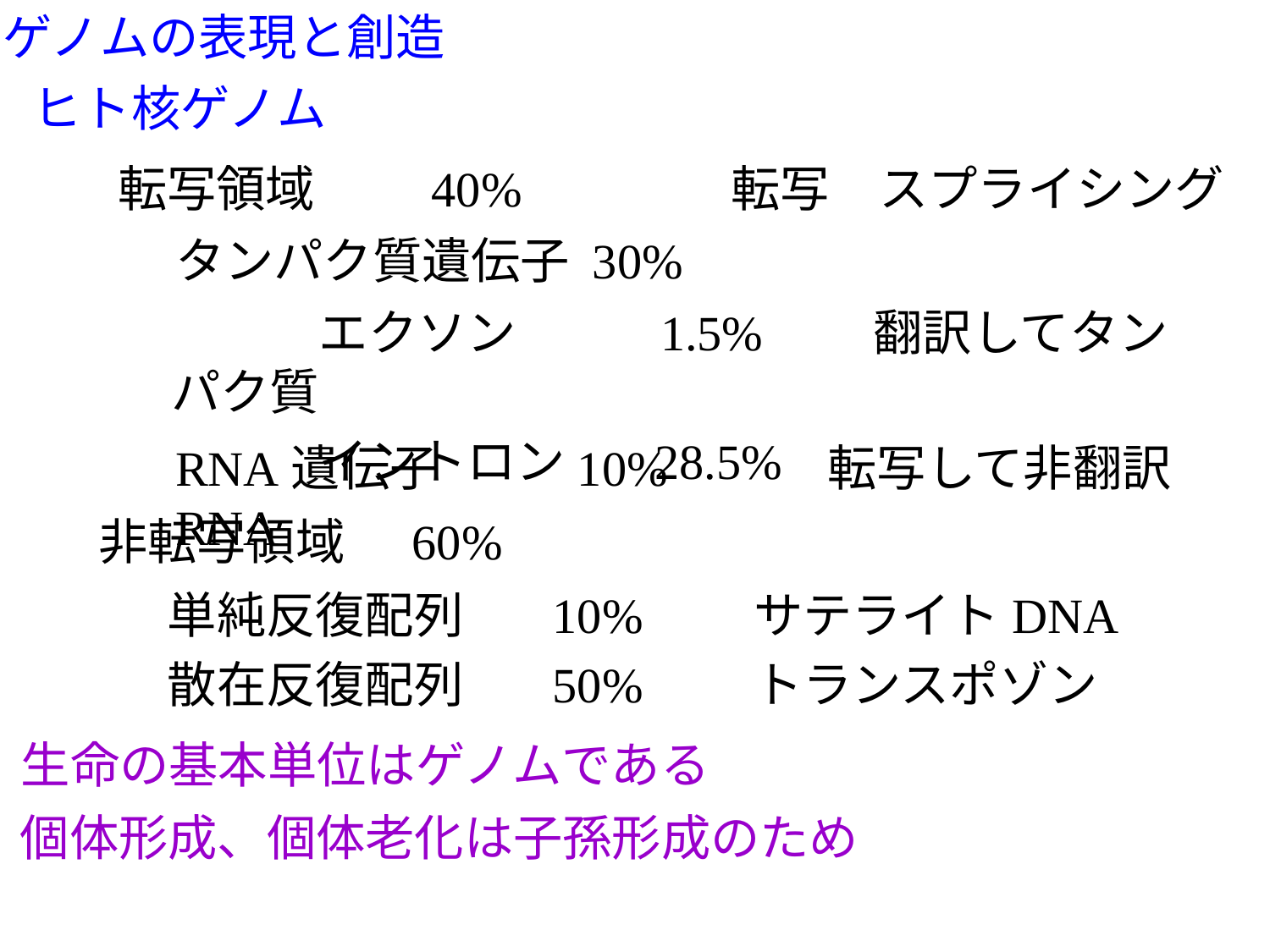

ゲノムの表現と創造
ヒト核ゲノム
　転写領域　     40%　　　　転写　スプライシング
タンパク質遺伝子 30%

RNA遺伝子      　 10%　　　転写して非翻訳RNA
　　　エクソン            1.5%　　翻訳してタンパク質
　　　イントロン       28.5%
非転写領域     60%
単純反復配列       10%　　サテライトDNA
散在反復配列       50%　　トランスポゾン
生命の基本単位はゲノムである
個体形成、個体老化は子孫形成のため